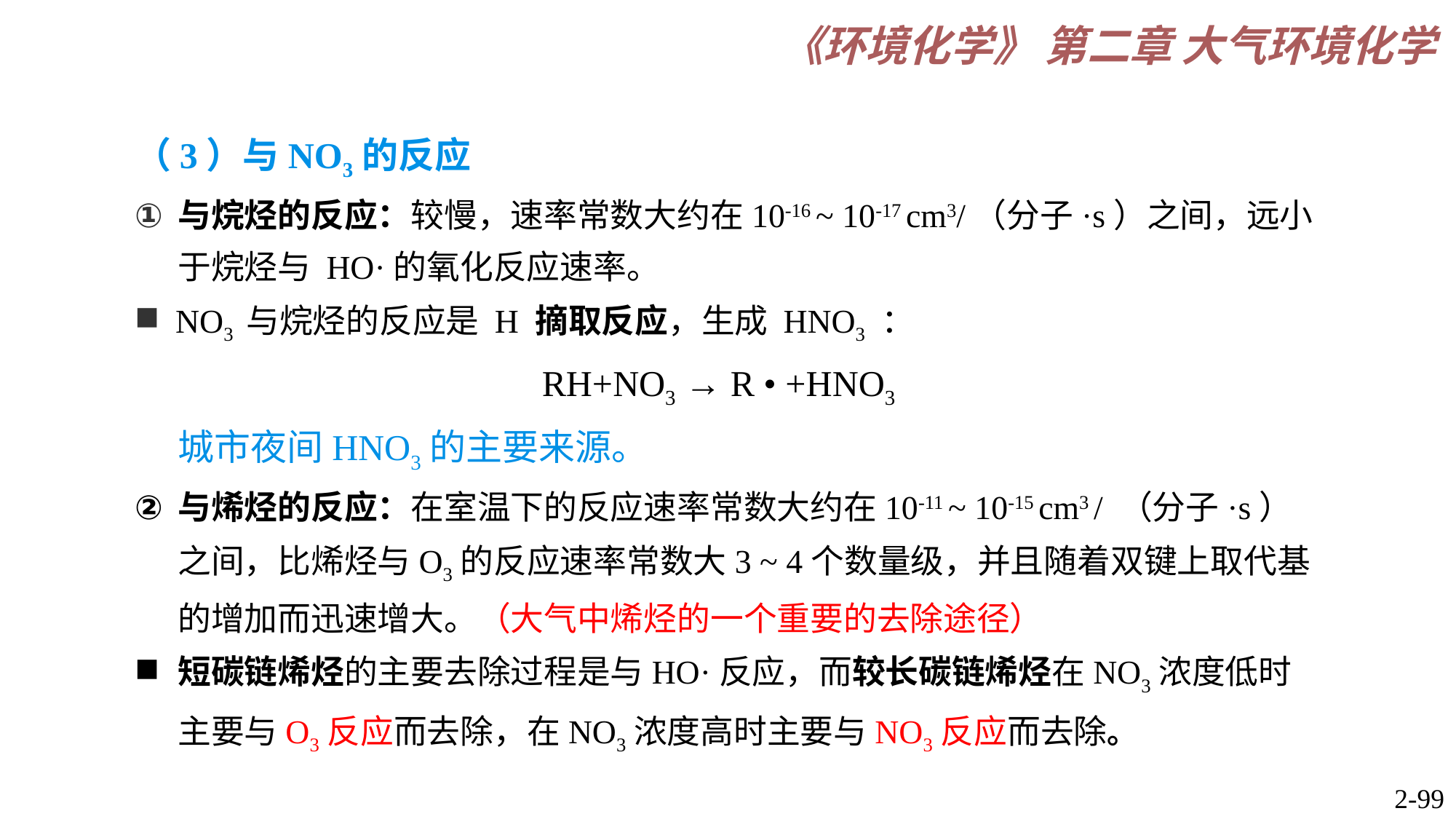

（3）与NO3的反应
与烷烃的反应：较慢，速率常数大约在10-16 ~ 10-17 cm3/（分子·s）之间，远小于烷烃与 HO·的氧化反应速率。
NO3 与烷烃的反应是 H 摘取反应，生成 HNO3 ：
RH+NO3 → R • +HNO3
城市夜间HNO3的主要来源。
与烯烃的反应：在室温下的反应速率常数大约在10-11 ~ 10-15 cm3 / （分子·s）之间，比烯烃与O3的反应速率常数大3 ~ 4个数量级，并且随着双键上取代基的增加而迅速增大。（大气中烯烃的一个重要的去除途径）
短碳链烯烃的主要去除过程是与HO·反应，而较长碳链烯烃在NO3浓度低时主要与O3反应而去除，在NO3浓度高时主要与NO3反应而去除。

2-99